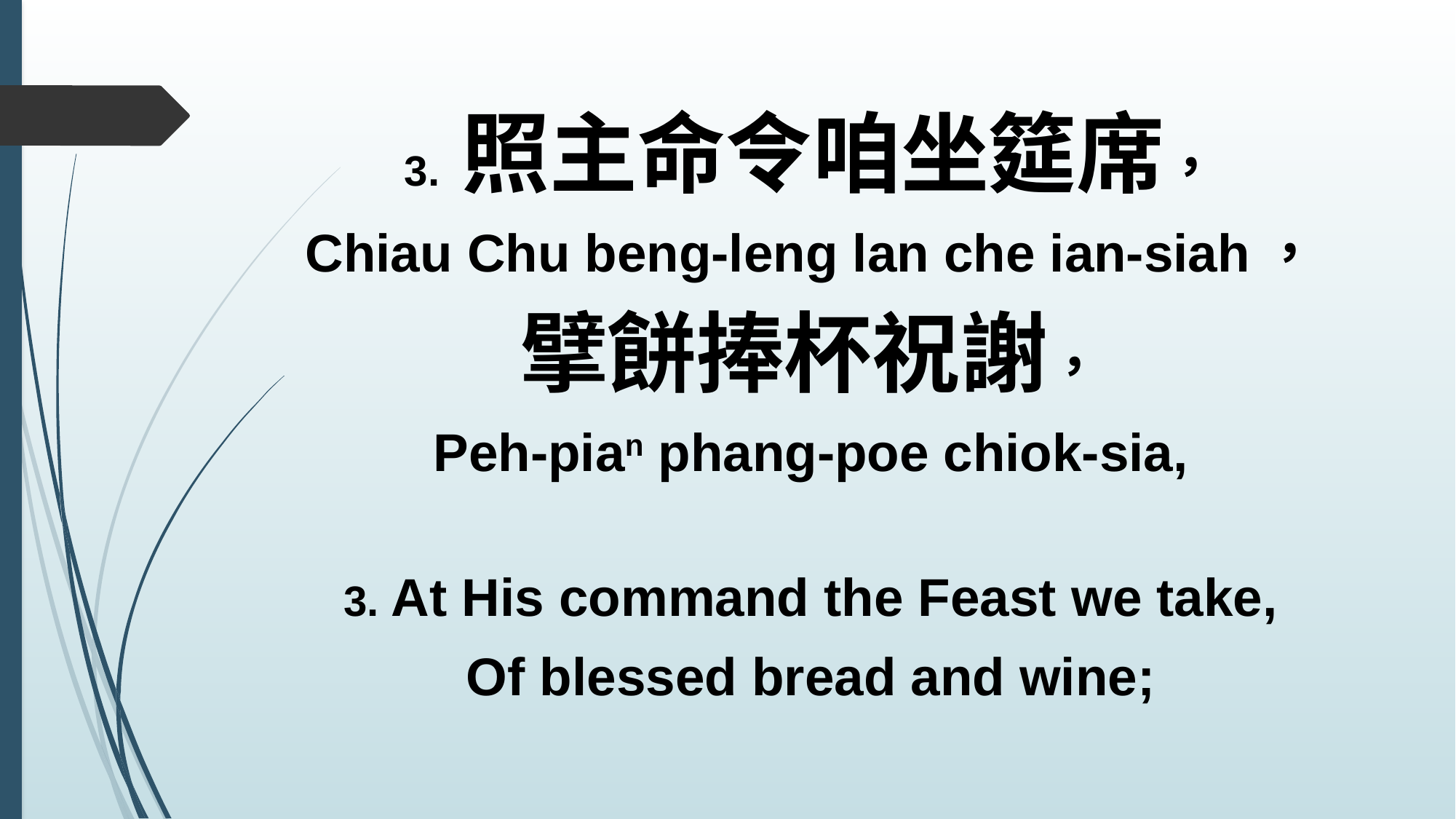

3. 照主命令咱坐筵席，
Chiau Chu beng-leng lan che ian-siah，
擘餅捧杯祝謝，
Peh-pian phang-poe chiok-sia,

3. At His command the Feast we take,
Of blessed bread and wine;